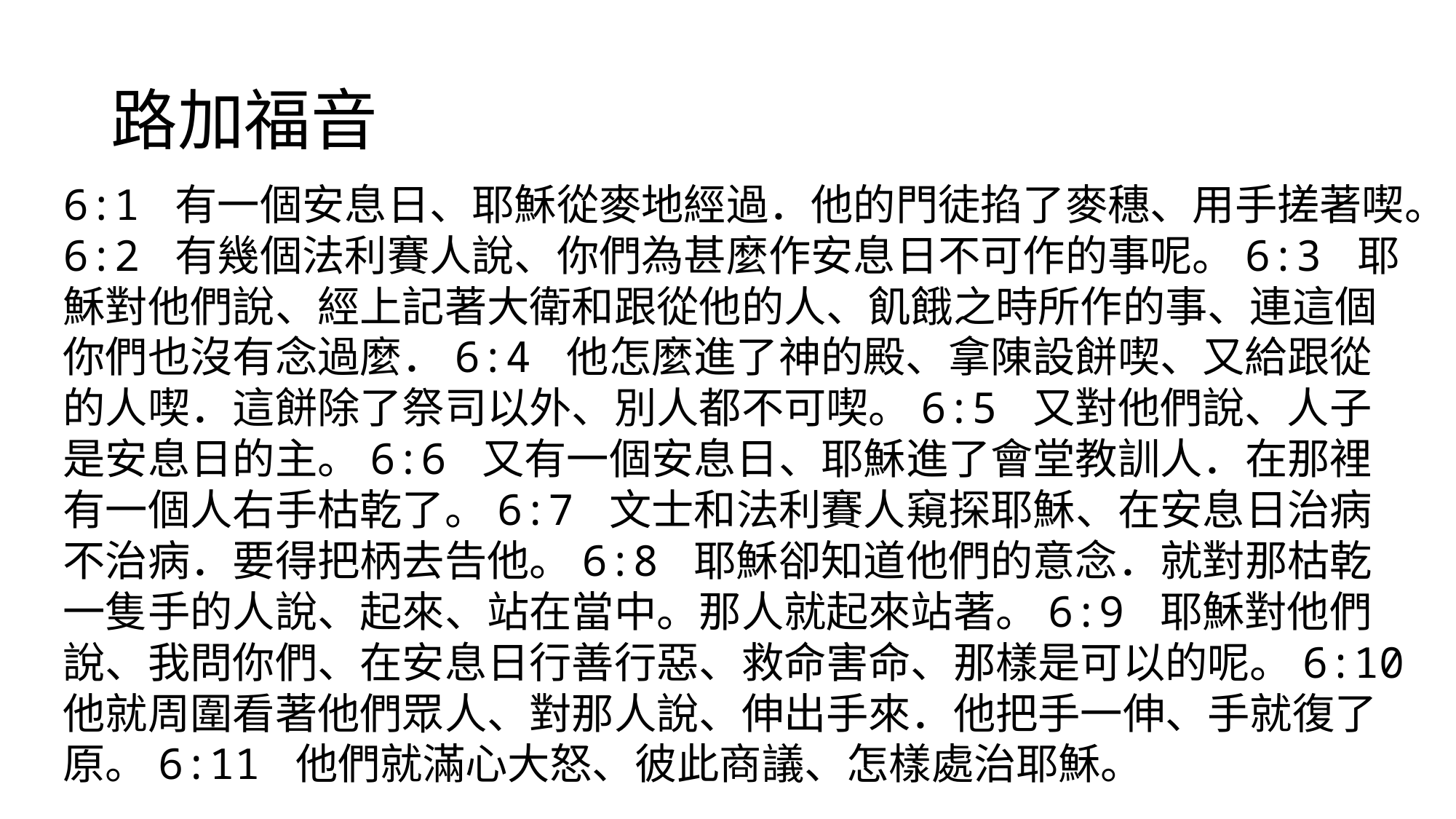

# 路加福音
6:1 有一個安息日、耶穌從麥地經過．他的門徒掐了麥穗、用手搓著喫。6:2 有幾個法利賽人說、你們為甚麼作安息日不可作的事呢。6:3 耶穌對他們說、經上記著大衛和跟從他的人、飢餓之時所作的事、連這個你們也沒有念過麼．6:4 他怎麼進了神的殿、拿陳設餅喫、又給跟從的人喫．這餅除了祭司以外、別人都不可喫。6:5 又對他們說、人子是安息日的主。6:6 又有一個安息日、耶穌進了會堂教訓人．在那裡有一個人右手枯乾了。6:7 文士和法利賽人窺探耶穌、在安息日治病不治病．要得把柄去告他。6:8 耶穌卻知道他們的意念．就對那枯乾一隻手的人說、起來、站在當中。那人就起來站著。6:9 耶穌對他們說、我問你們、在安息日行善行惡、救命害命、那樣是可以的呢。6:10 他就周圍看著他們眾人、對那人說、伸出手來．他把手一伸、手就復了原。6:11 他們就滿心大怒、彼此商議、怎樣處治耶穌。